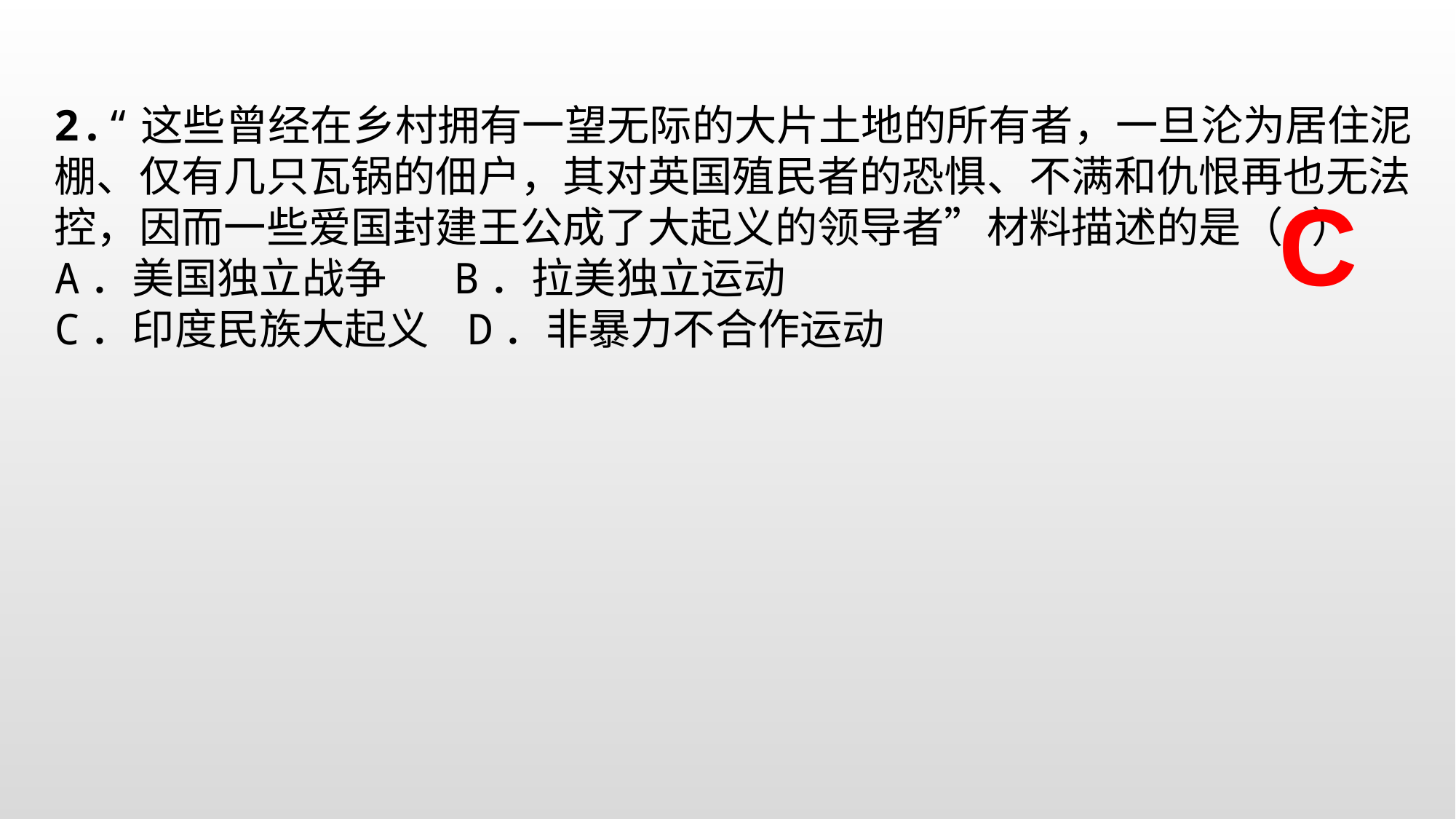

2.“这些曾经在乡村拥有一望无际的大片土地的所有者，一旦沦为居住泥棚、仅有几只瓦锅的佃户，其对英国殖民者的恐惧、不满和仇恨再也无法控，因而一些爱国封建王公成了大起义的领导者”材料描述的是（   ）
A．美国独立战争      B．拉美独立运动
C．印度民族大起义   D．非暴力不合作运动

C